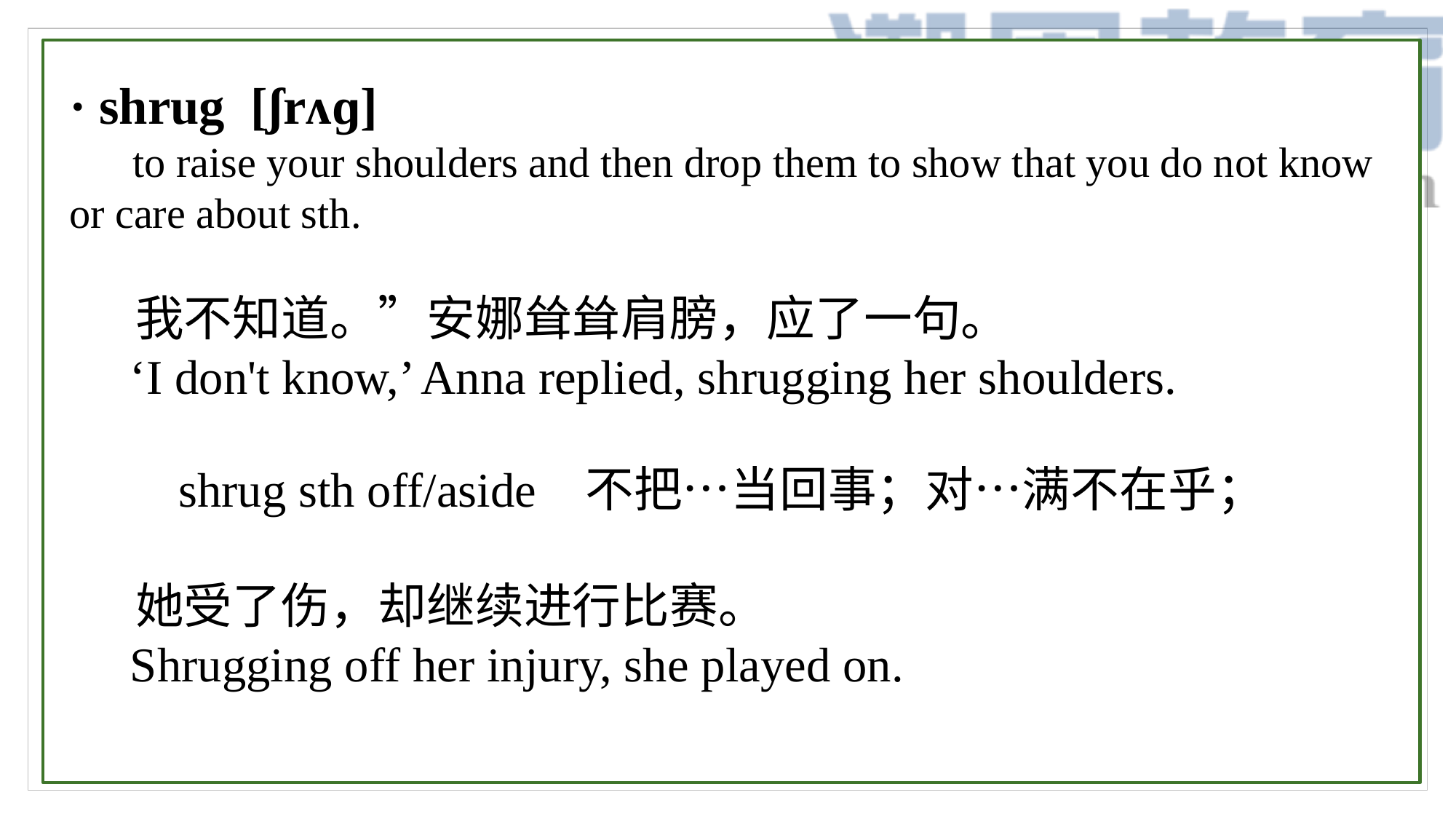

· shrug  [ʃrʌɡ]
      to raise your shoulders and then drop them to show that you do not know or care about sth.

     我不知道。”安娜耸耸肩膀，应了一句。
     ‘I don't know,’ Anna replied, shrugging her shoulders.

	shrug sth off/aside   不把…当回事；对…满不在乎；

     她受了伤，却继续进行比赛。
     Shrugging off her injury, she played on.